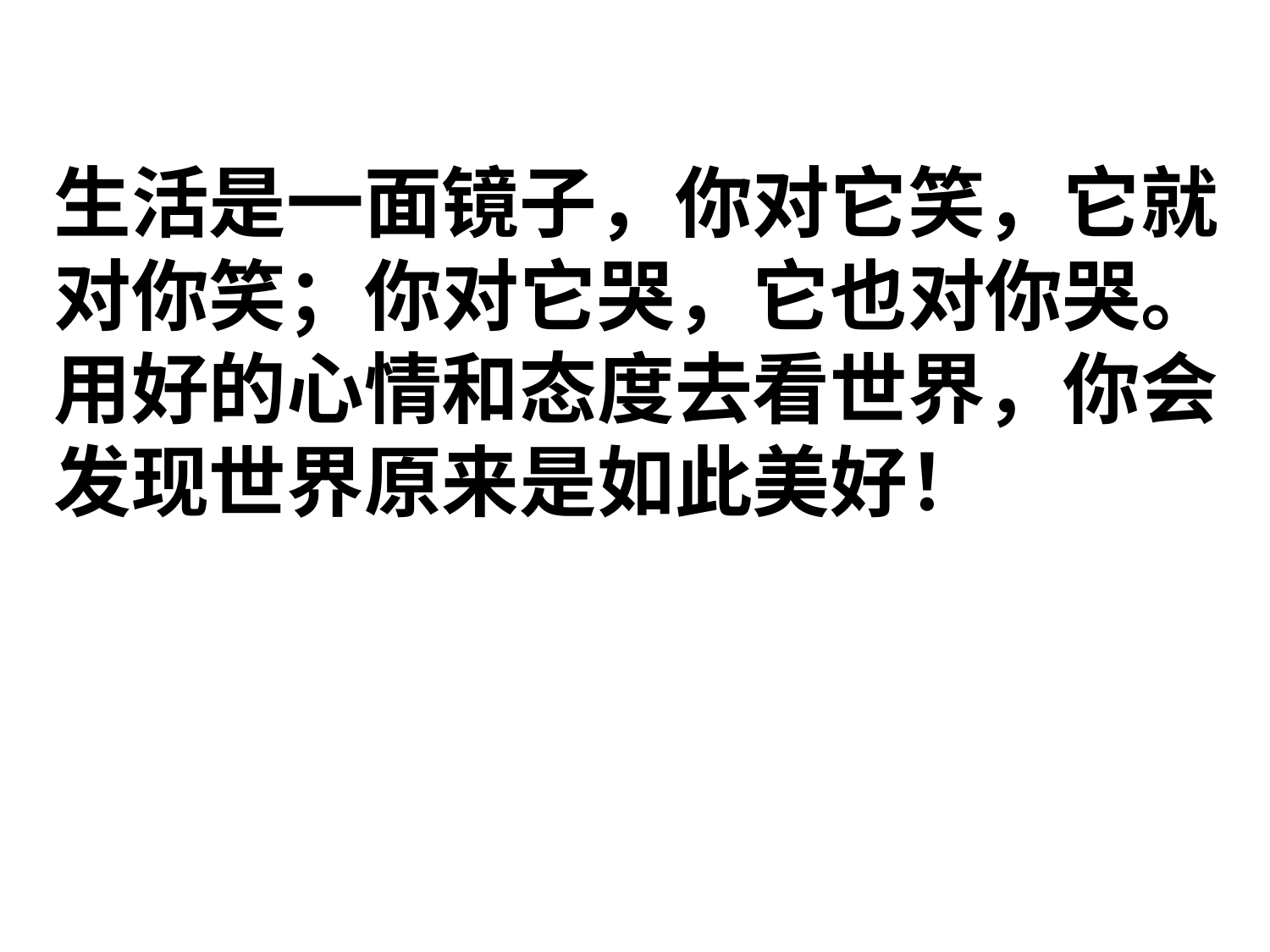

生活是一面镜子，你对它笑，它就对你笑；你对它哭，它也对你哭。用好的心情和态度去看世界，你会发现世界原来是如此美好！